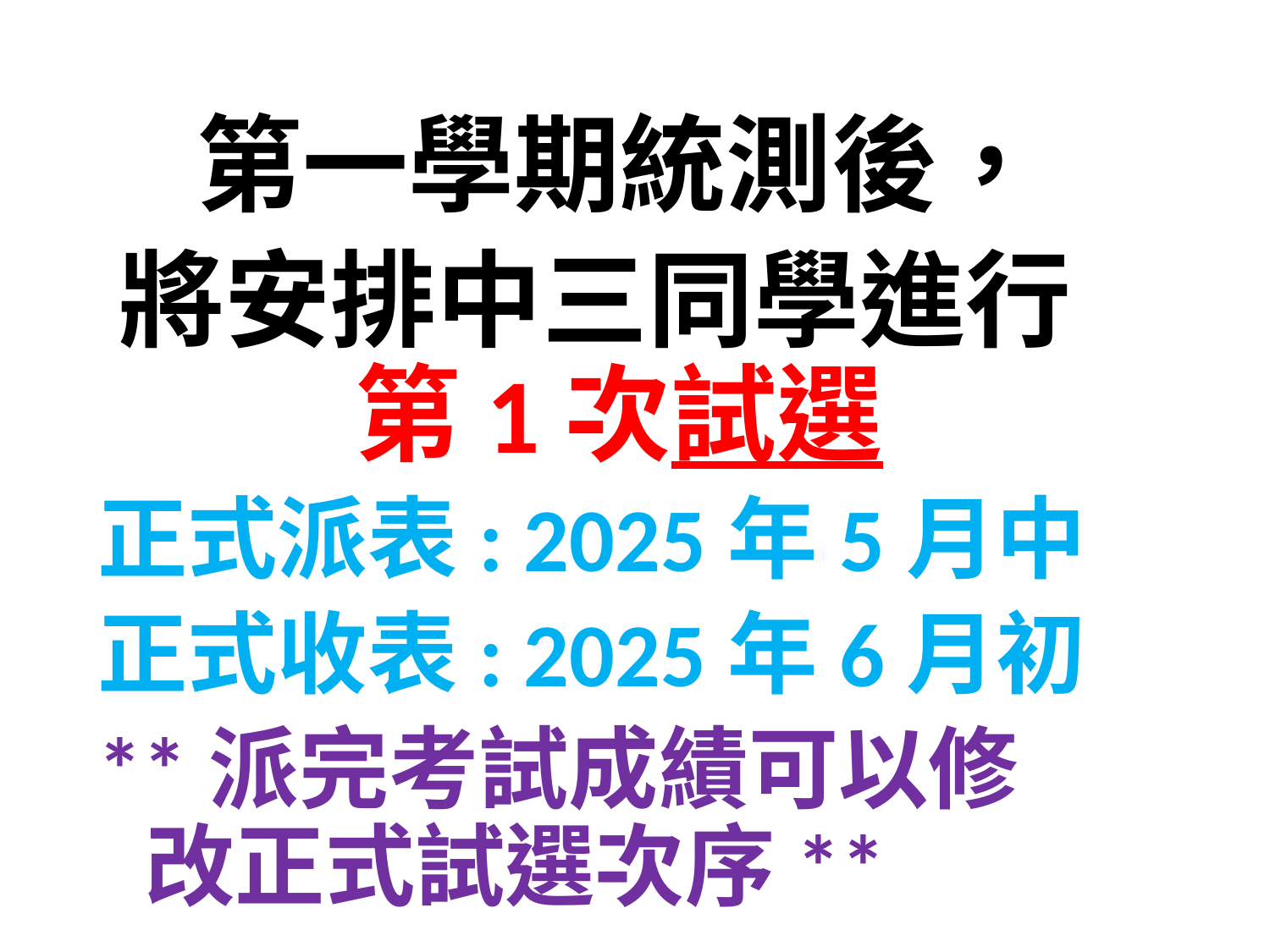

第一學期統測後，
將安排中三同學進行第1次試選
正式派表: 2025年5月中
正式收表: 2025年6月初
**派完考試成績可以修改正式試選次序**